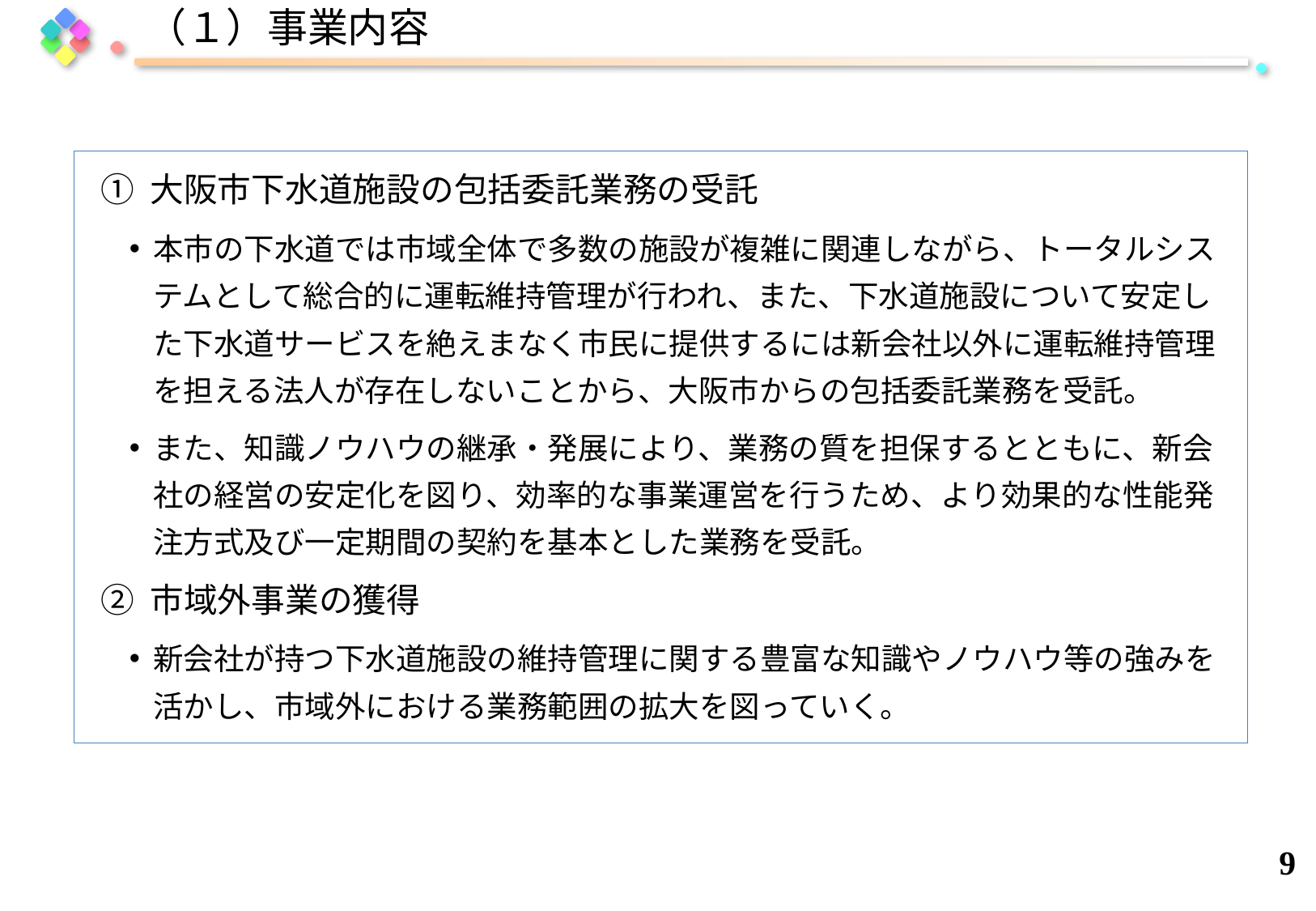

（１）事業内容
① 大阪市下水道施設の包括委託業務の受託
本市の下水道では市域全体で多数の施設が複雑に関連しながら、トータルシステムとして総合的に運転維持管理が行われ、また、下水道施設について安定した下水道サービスを絶えまなく市民に提供するには新会社以外に運転維持管理を担える法人が存在しないことから、大阪市からの包括委託業務を受託。
また、知識ノウハウの継承・発展により、業務の質を担保するとともに、新会社の経営の安定化を図り、効率的な事業運営を行うため、より効果的な性能発注方式及び一定期間の契約を基本とした業務を受託。
② 市域外事業の獲得
新会社が持つ下水道施設の維持管理に関する豊富な知識やノウハウ等の強みを活かし、市域外における業務範囲の拡大を図っていく。
9